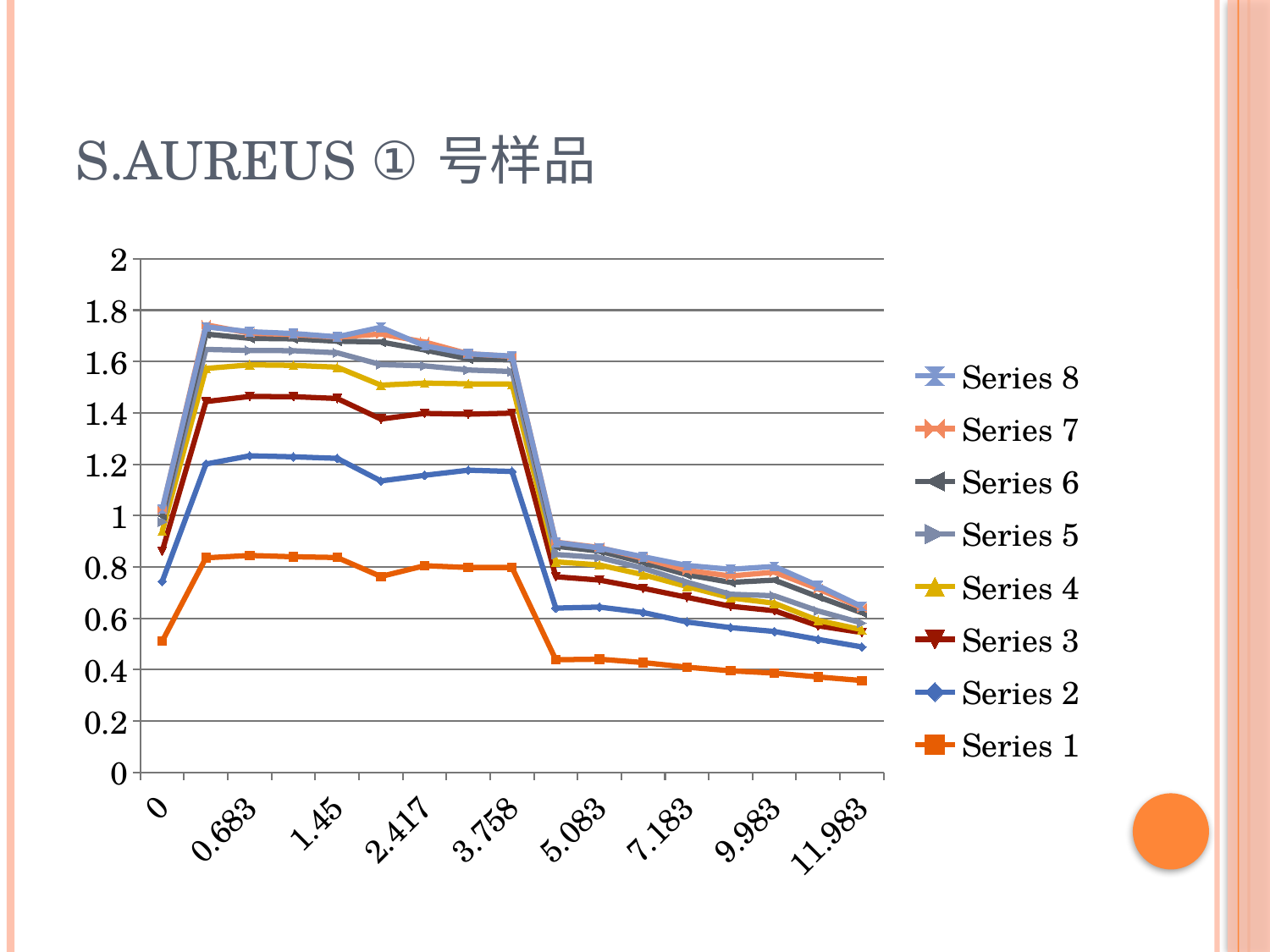

# S.aureus ①号样品

### Chart

| Category | Series 1 | Series 2 | Series 3 | Series 4 | Series 5 | Series 6 | Series 7 | Series 8 |
|---|---|---|---|---|---|---|---|---|
| 0 | 0.511 | 0.233 | 0.11799999999999998 | 0.07800000000000001 | 0.03500000000000001 | 0.025 | 0.022 | 0.0030000000000000014 |
| 0.38300000000000017 | 0.8360000000000003 | 0.3650000000000002 | 0.24300000000000008 | 0.129 | 0.074 | 0.060000000000000026 | 0.036 | -0.008000000000000007 |
| 0.68300000000000005 | 0.8450000000000003 | 0.3880000000000002 | 0.231 | 0.12300000000000004 | 0.056 | 0.047000000000000014 | 0.02000000000000001 | 0.006000000000000003 |
| 1.0329999999999993 | 0.8400000000000003 | 0.3890000000000002 | 0.234 | 0.12200000000000004 | 0.05700000000000002 | 0.046 | 0.017 | 0.004000000000000003 |
| 1.45 | 0.8370000000000003 | 0.3860000000000002 | 0.233 | 0.12200000000000004 | 0.056 | 0.04500000000000001 | 0.01600000000000001 | 0.0010000000000000007 |
| 1.9500000000000006 | 0.7630000000000003 | 0.37200000000000016 | 0.24100000000000008 | 0.132 | 0.08000000000000004 | 0.08800000000000005 | 0.031000000000000014 | 0.026 |
| 2.4169999999999985 | 0.805 | 0.35200000000000015 | 0.24100000000000008 | 0.11799999999999998 | 0.067 | 0.06200000000000003 | 0.031000000000000014 | -0.014999999999999998 |
| 3.05 | 0.798 | 0.37900000000000017 | 0.21800000000000008 | 0.11799999999999998 | 0.054 | 0.043000000000000003 | 0.02000000000000001 | 0.0 |
| 3.758 | 0.798 | 0.37400000000000017 | 0.227 | 0.113 | 0.04900000000000003 | 0.04500000000000001 | 0.014 | 0.0010000000000000007 |
| 4.383 | 0.43900000000000017 | 0.201 | 0.12200000000000004 | 0.058 | 0.029 | 0.03200000000000002 | 0.01600000000000001 | -0.0010000000000000007 |
| 5.0830000000000002 | 0.441 | 0.203 | 0.10500000000000002 | 0.05900000000000002 | 0.029 | 0.025 | 0.014 | -0.0020000000000000013 |
| 5.9829999999999997 | 0.4280000000000002 | 0.195 | 0.09400000000000003 | 0.05300000000000001 | 0.025 | 0.023 | 0.01600000000000001 | 0.006000000000000003 |
| 7.1829999999999972 | 0.41000000000000014 | 0.17600000000000007 | 0.096 | 0.04200000000000002 | 0.017 | 0.029 | 0.017 | 0.01900000000000001 |
| 8.4550000000000054 | 0.39600000000000024 | 0.168 | 0.08300000000000005 | 0.033 | 0.014 | 0.046 | 0.025 | 0.026 |
| 9.9830000000000005 | 0.3870000000000002 | 0.162 | 0.081 | 0.029 | 0.029 | 0.06100000000000001 | 0.031000000000000014 | 0.022 |
| 10.983000000000002 | 0.37200000000000016 | 0.14600000000000007 | 0.05300000000000001 | 0.02100000000000001 | 0.037 | 0.055000000000000014 | 0.031000000000000014 | 0.012 |
| 11.983000000000002 | 0.35800000000000015 | 0.131 | 0.056 | 0.010999999999999998 | 0.026 | 0.04000000000000002 | 0.01900000000000001 | 0.005000000000000003 |